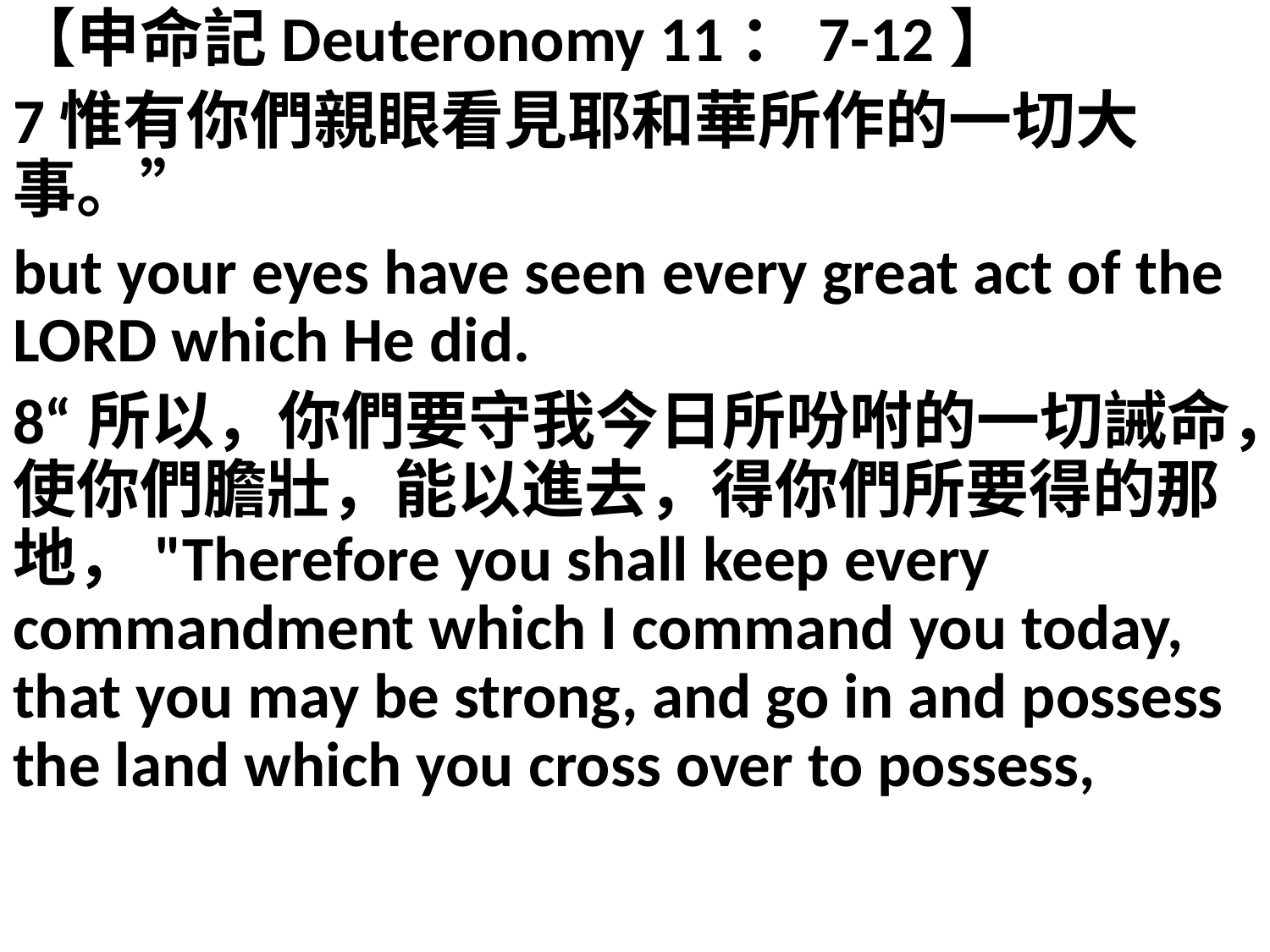

【申命記Deuteronomy 11：7-12】
7惟有你們親眼看見耶和華所作的一切大事。”
but your eyes have seen every great act of the LORD which He did.
8“所以，你們要守我今日所吩咐的一切誡命，使你們膽壯，能以進去，得你們所要得的那地，"Therefore you shall keep every commandment which I command you today, that you may be strong, and go in and possess the land which you cross over to possess,